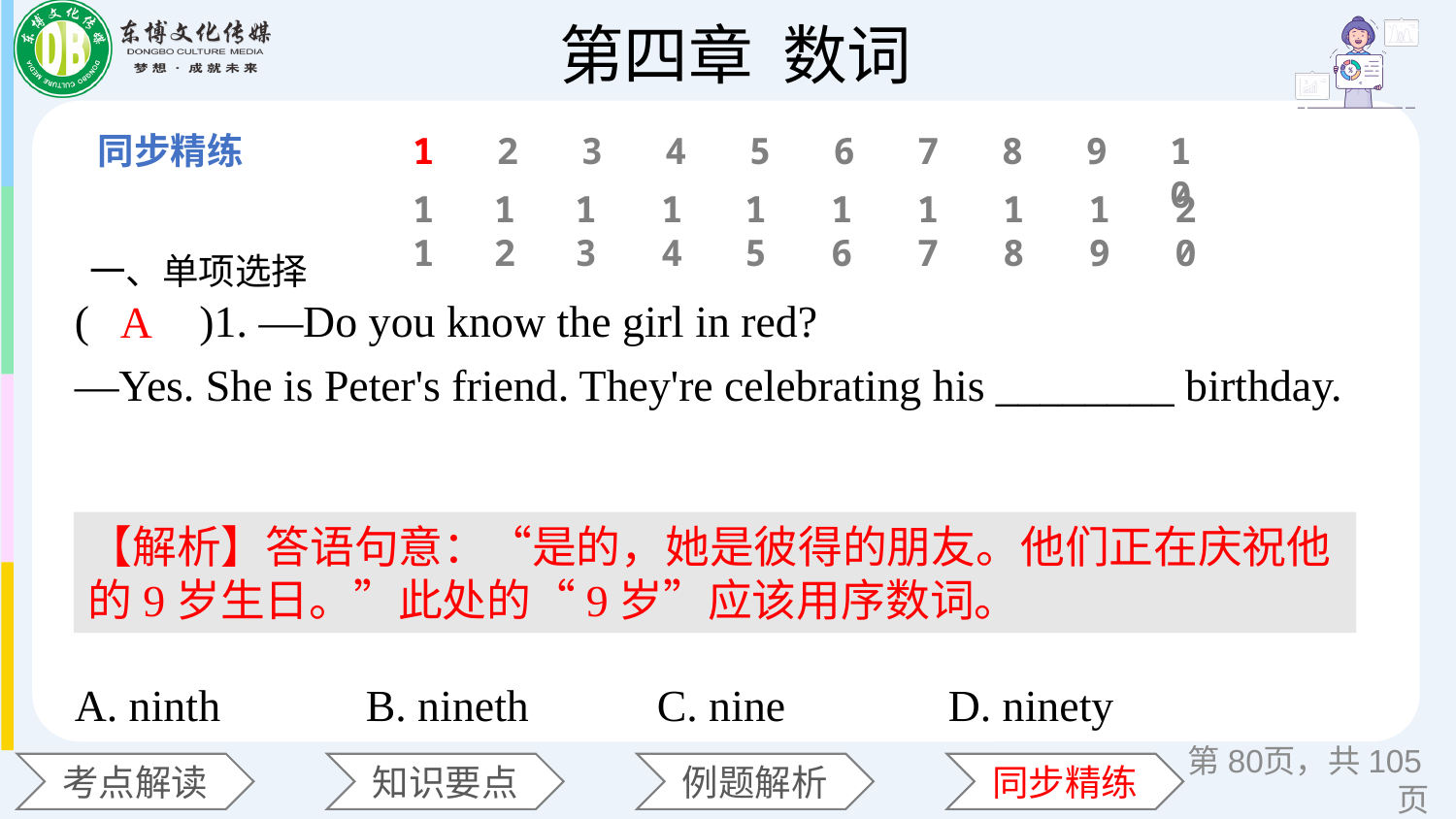

1
2
3
4
5
6
7
8
9
10
11
12
13
14
15
16
17
18
19
20
一、单项选择

(　　)1. —Do you know the girl in red?
—Yes. She is Peter's friend. They're celebrating his ________ birthday.
A. ninth    	B. nineth    	C. nine    	D. ninety
A
【解析】答语句意：“是的，她是彼得的朋友。他们正在庆祝他的9岁生日。”此处的“9岁”应该用序数词。
第80页，共105页